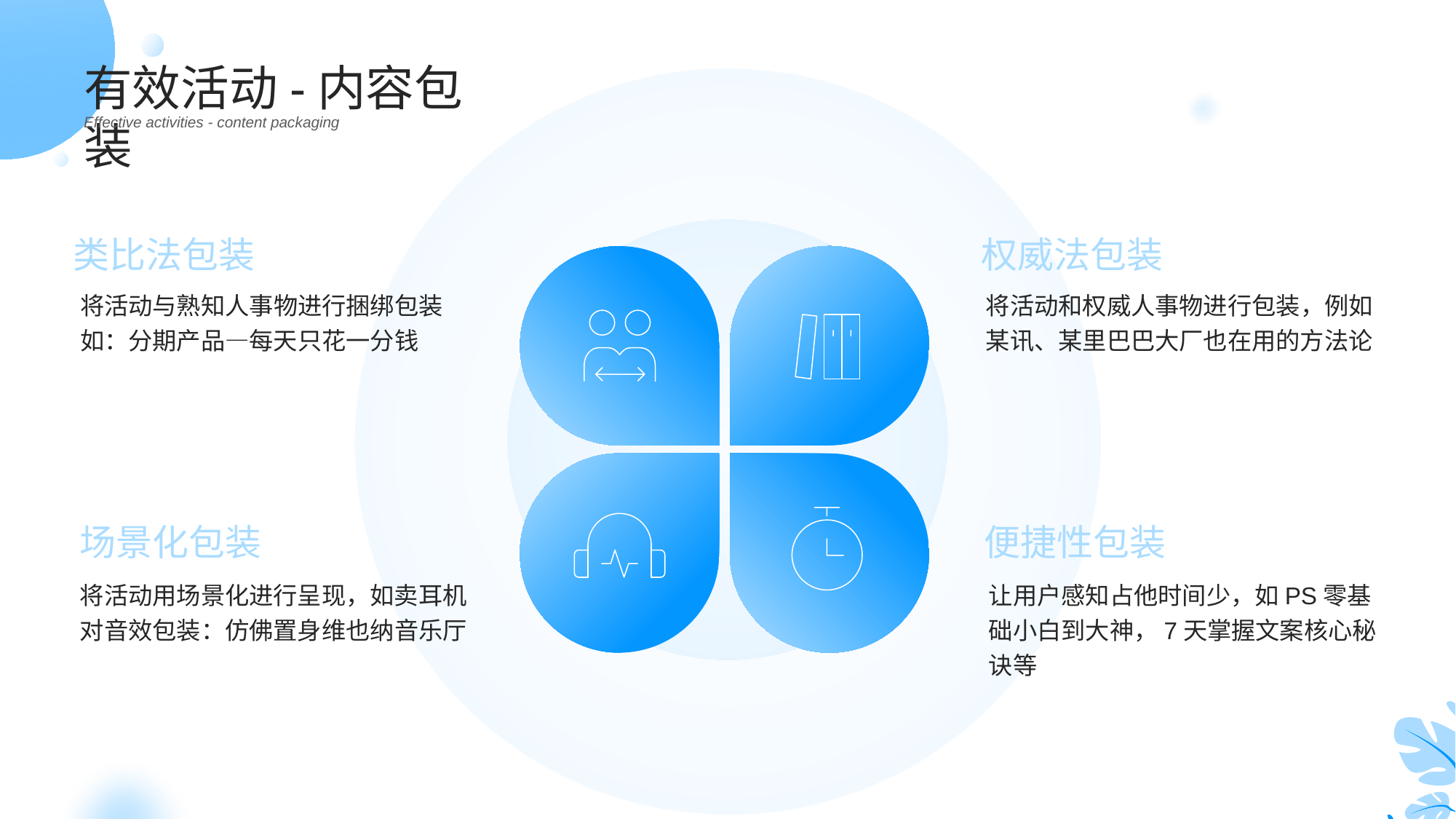

有效活动-内容包装

Effective activities - content packaging
类比法包装
权威法包装

将活动与熟知人事物进行捆绑包装
如：分期产品—每天只花一分钱
将活动和权威人事物进行包装，例如
某讯、某里巴巴大厂也在用的方法论

场景化包装
便捷性包装
将活动用场景化进行呈现，如卖耳机对音效包装：仿佛置身维也纳音乐厅
让用户感知占他时间少，如PS零基础小白到大神，7天掌握文案核心秘诀等